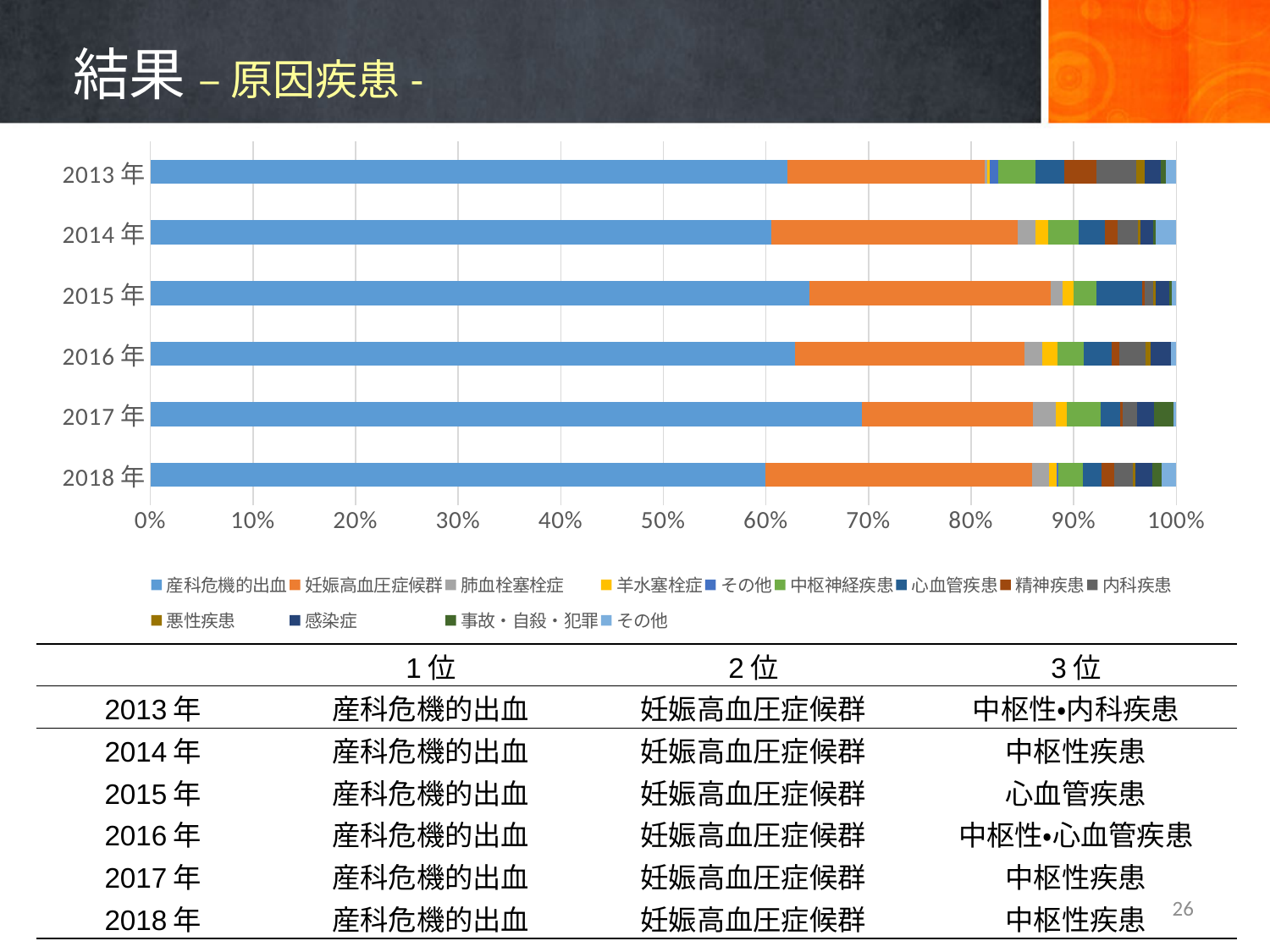

# 結果 – 原因疾患-

### Chart

| Category | 産科危機的出血 | 妊娠高血圧症候群 | 肺血栓塞栓症 | 羊水塞栓症 | その他 | 中枢神経疾患 | 心血管疾患 | 精神疾患 | 内科疾患 | 悪性疾患 | 感染症 | 事故・自殺・犯罪 | その他 |
|---|---|---|---|---|---|---|---|---|---|---|---|---|---|
| 2018年 | 256.0 | 111.0 | 7.0 | 3.0 | 1.0 | 10.0 | 8.0 | 5.0 | 8.0 | 1.0 | 7.0 | 4.0 | 6.0 |
| 2017年 | 253.0 | 61.0 | 8.0 | 4.0 | 0.0 | 12.0 | 7.0 | 1.0 | 5.0 | 0.0 | 6.0 | 7.0 | 1.0 |
| 2016年 | 250.0 | 89.0 | 7.0 | 6.0 | 0.0 | 10.0 | 11.0 | 3.0 | 10.0 | 2.0 | 8.0 | 0.0 | 2.0 |
| 2015年 | 289.0 | 106.0 | 5.0 | 5.0 | 0.0 | 10.0 | 20.0 | 1.0 | 4.0 | 1.0 | 6.0 | 1.0 | 2.0 |
| 2014年 | 242.0 | 96.0 | 7.0 | 5.0 | 0.0 | 12.0 | 10.0 | 5.0 | 8.0 | 1.0 | 5.0 | 1.0 | 8.0 |
| 2013年 | 239.0 | 74.0 | 1.0 | 1.0 | 3.0 | 14.0 | 11.0 | 12.0 | 15.0 | 3.0 | 6.0 | 2.0 | 4.0 |
|  | 1位 | 2位 | 3位 |
| --- | --- | --- | --- |
| 2013年 | 産科危機的出血 | 妊娠高血圧症候群 | 中枢性・内科疾患 |
| 2014年 | 産科危機的出血 | 妊娠高血圧症候群 | 中枢性疾患 |
| 2015年 | 産科危機的出血 | 妊娠高血圧症候群 | 心血管疾患 |
| 2016年 | 産科危機的出血 | 妊娠高血圧症候群 | 中枢性・心血管疾患 |
| 2017年 | 産科危機的出血 | 妊娠高血圧症候群 | 中枢性疾患 |
| 2018年 | 産科危機的出血 | 妊娠高血圧症候群 | 中枢性疾患 |
26